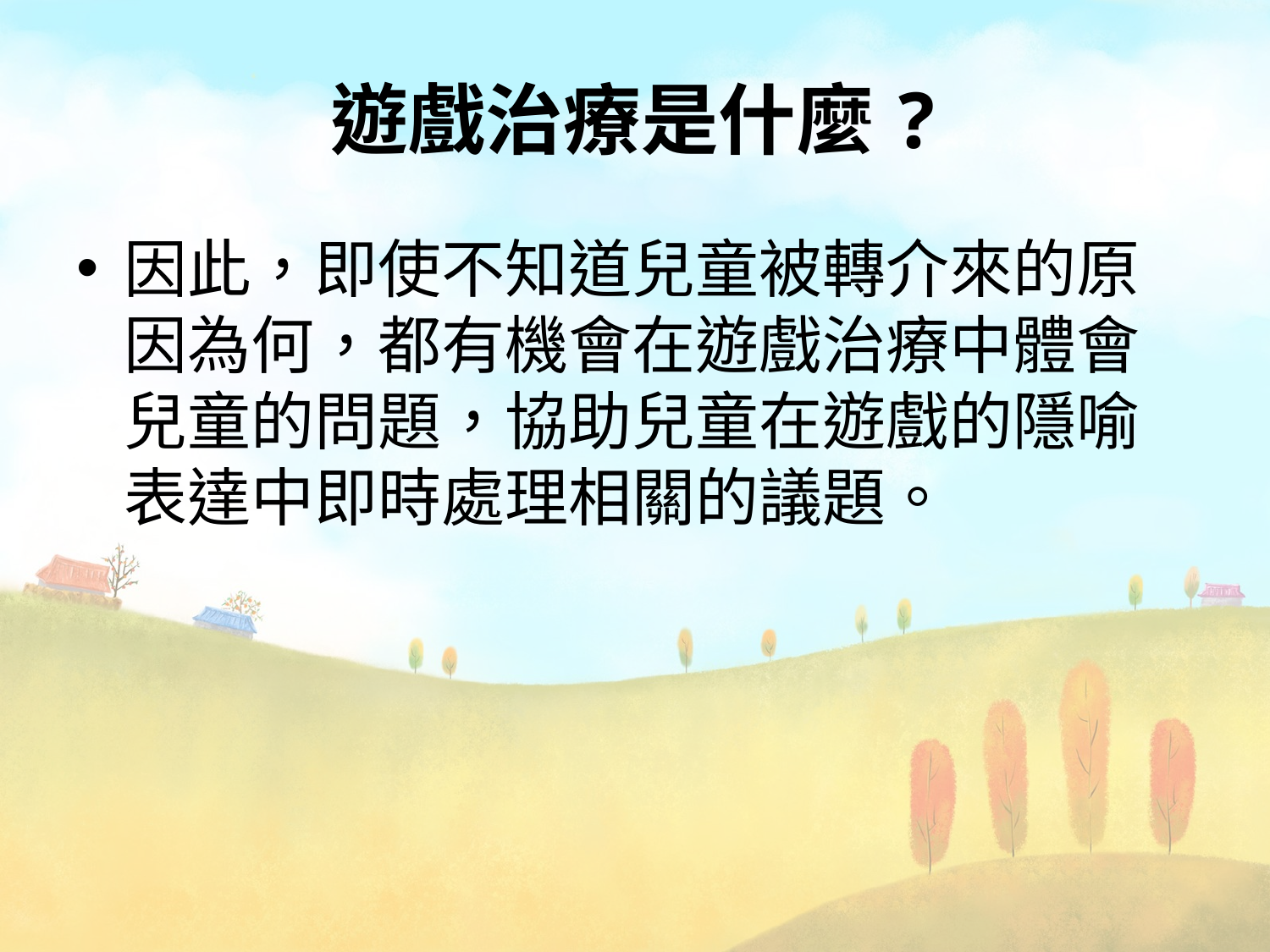

# 遊戲治療是什麼?
因此，即使不知道兒童被轉介來的原因為何，都有機會在遊戲治療中體會兒童的問題，協助兒童在遊戲的隱喻表達中即時處理相關的議題。